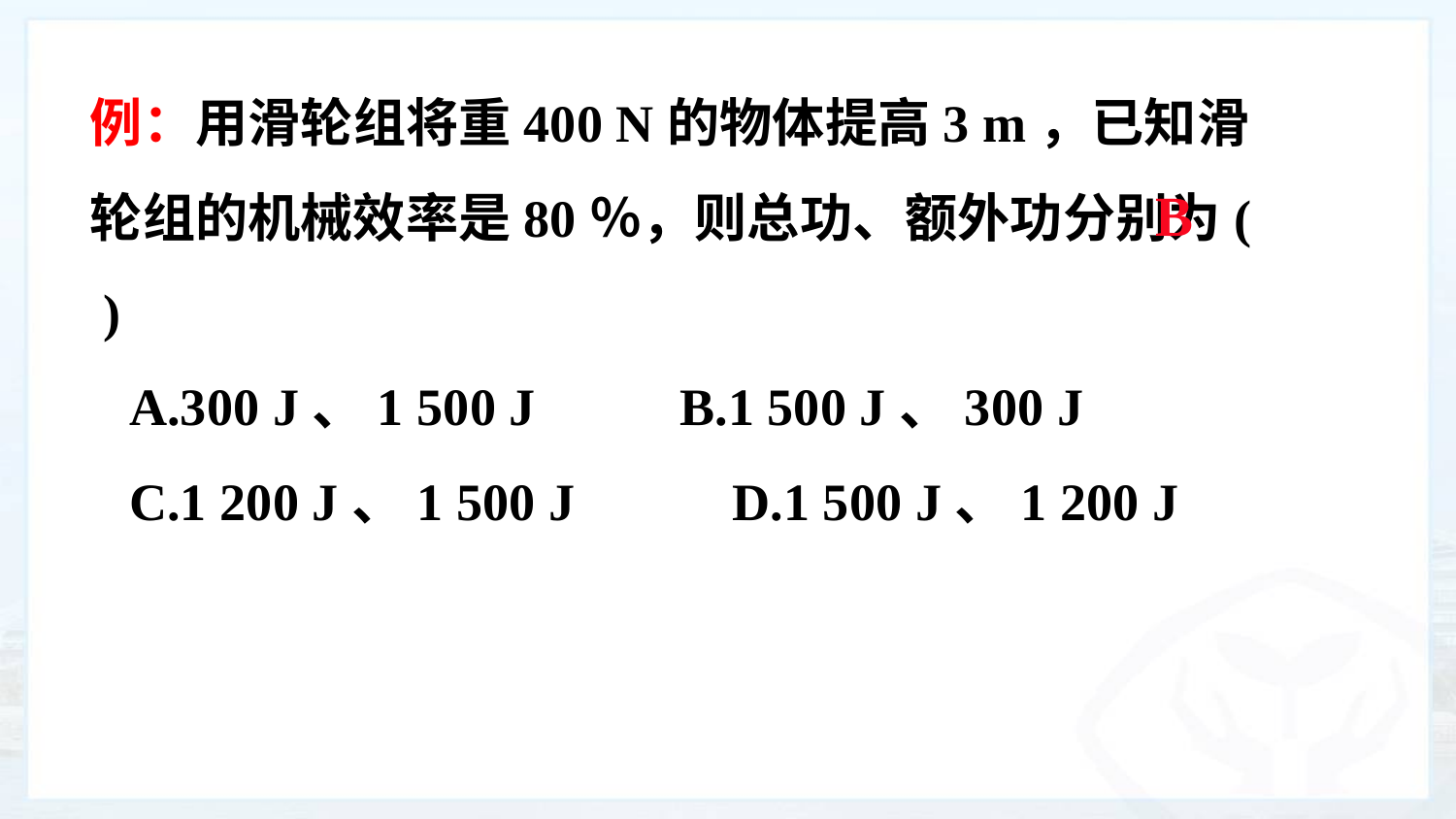

例：用滑轮组将重400 N的物体提高3 m，已知滑轮组的机械效率是80％，则总功、额外功分别为(     )
   A.300 J、1 500 J           B.1 500 J、300 J
   C.1 200 J、1 500 J            D.1 500 J、1 200 J
B